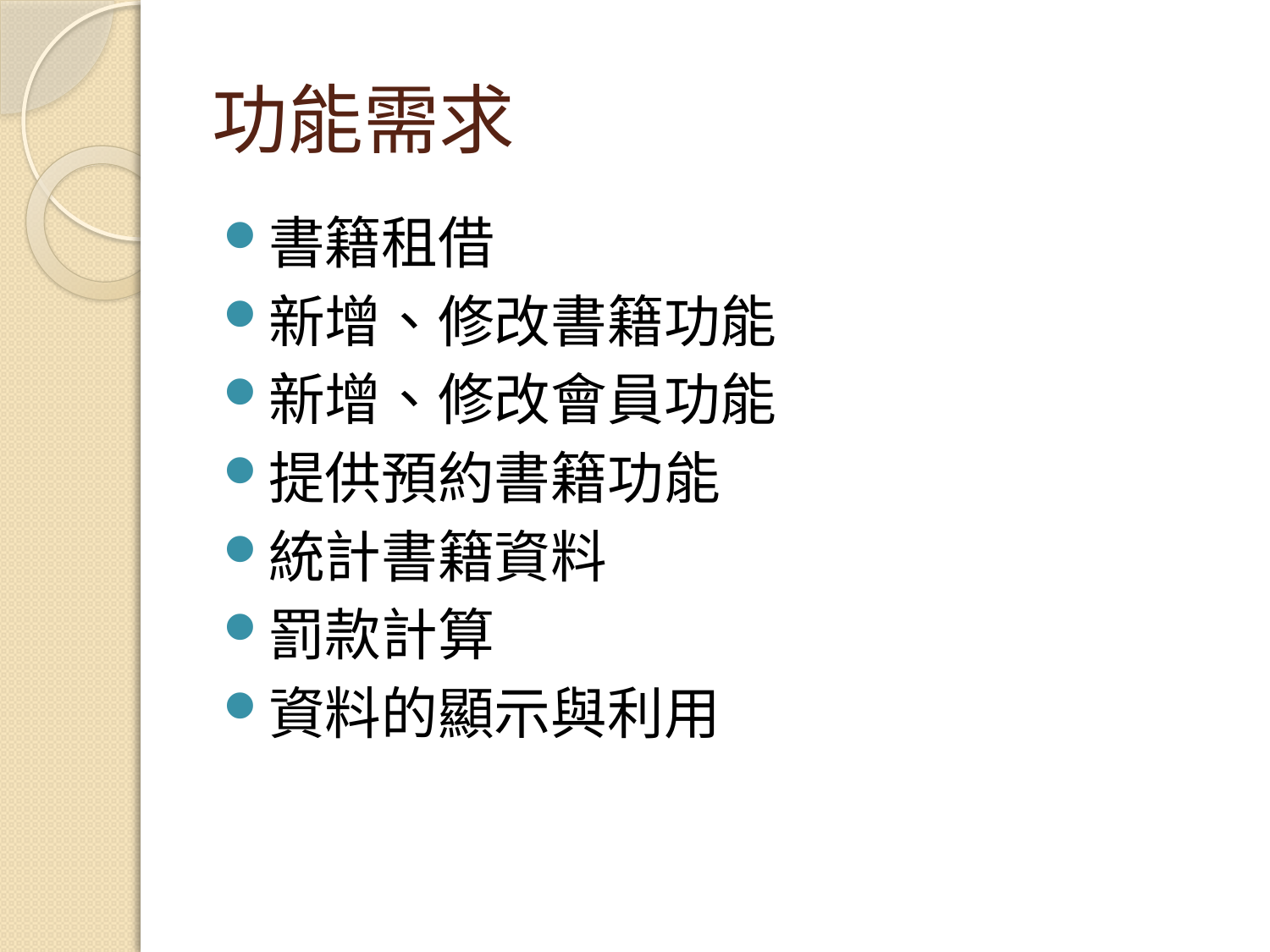

# 功能需求
書籍租借
新增、修改書籍功能
新增、修改會員功能
提供預約書籍功能
統計書籍資料
罰款計算
資料的顯示與利用